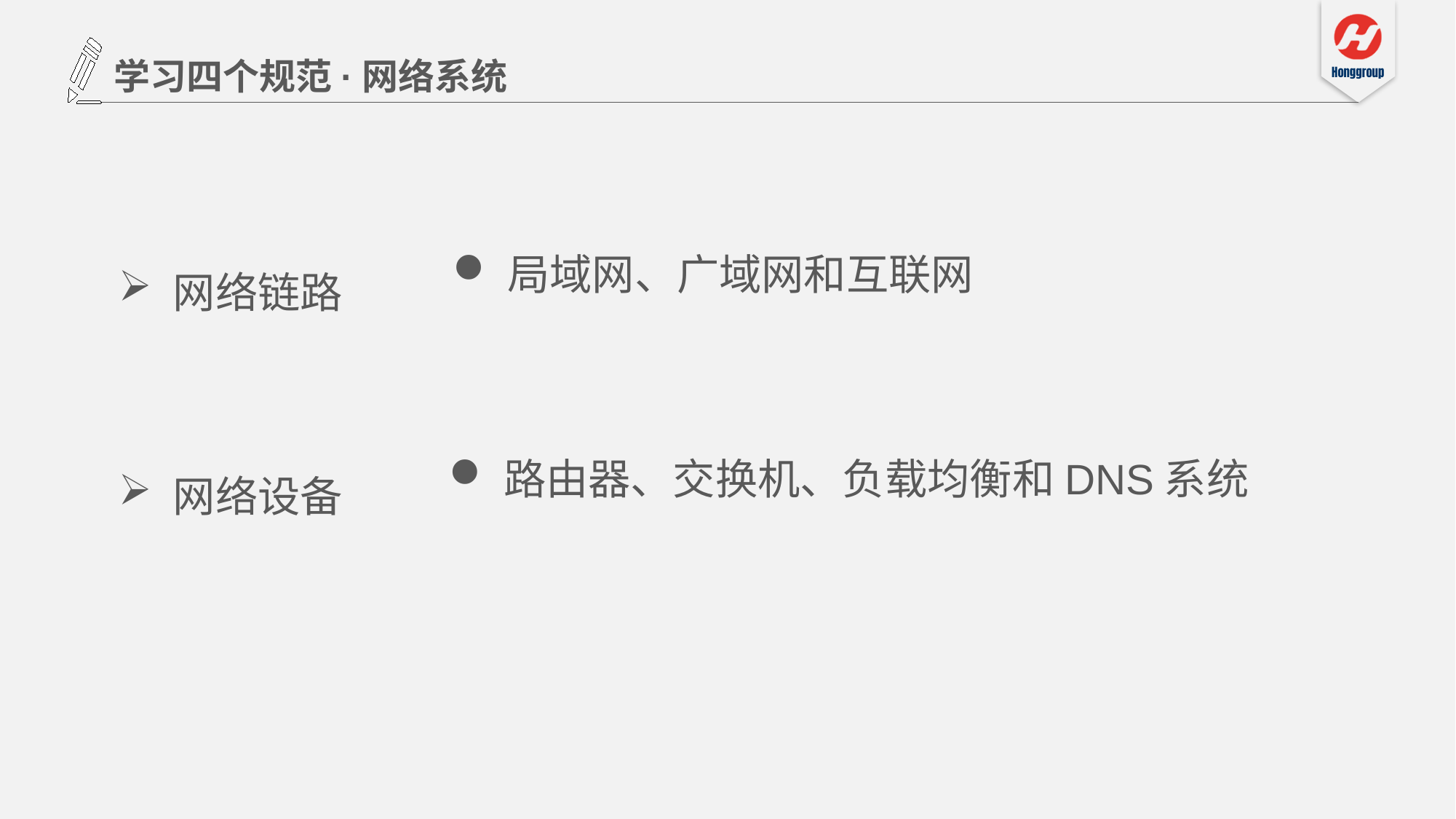

学习四个规范·网络系统
网络链路

网络设备

局域网、广域网和互联网
路由器、交换机、负载均衡和DNS系统